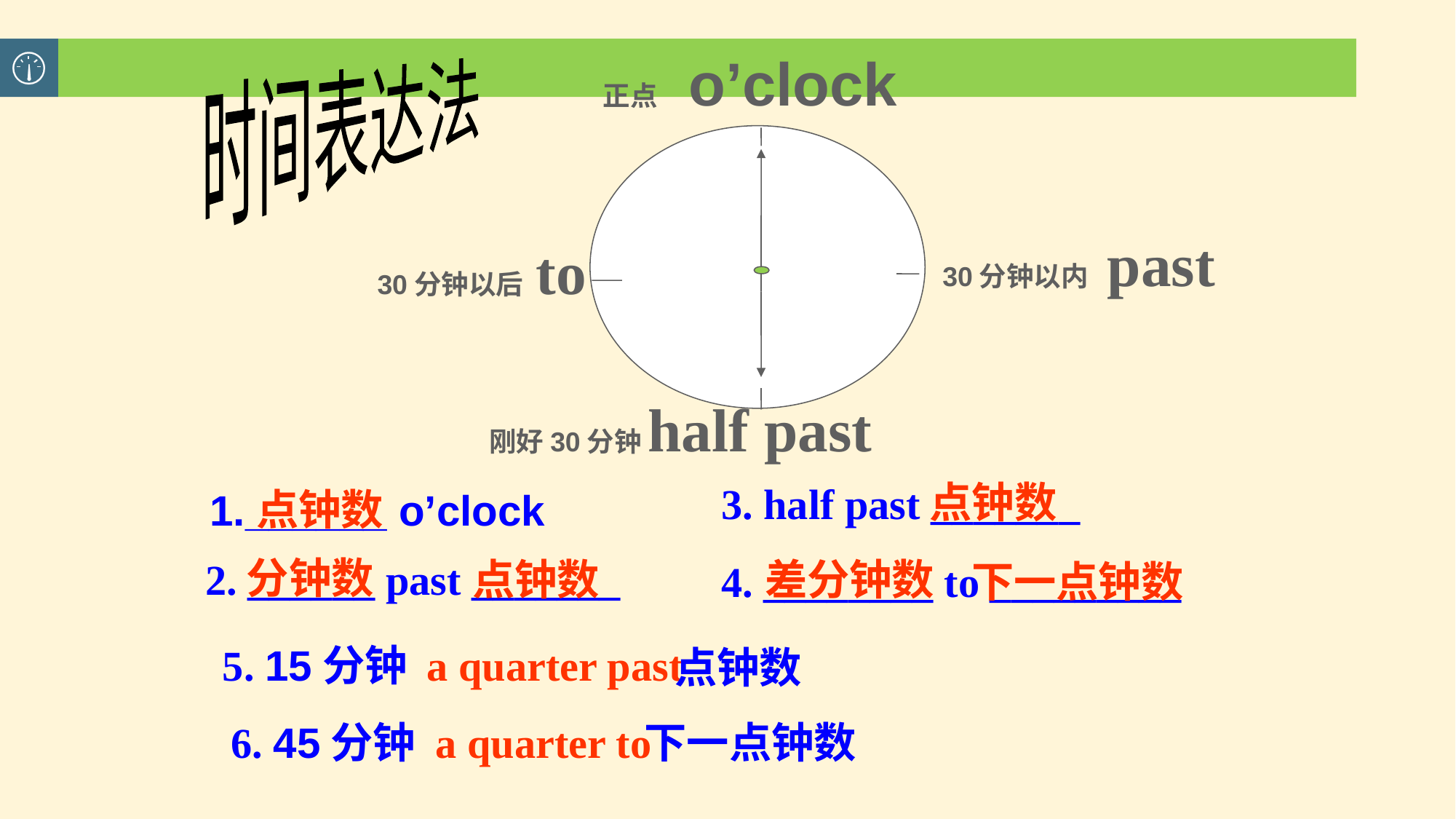

正点    o’clock
时间表达法

 30分钟以内  past
30分钟以后 to
刚好30分钟half past
点钟数
3. half past _______
点钟数
1.______ o’clock
分钟数
2. ______ past _______
点钟数
差分钟数
4. ________ to _________
下一点钟数
5. 15分钟 a quarter past
点钟数
下一点钟数
6. 45分钟 a quarter to